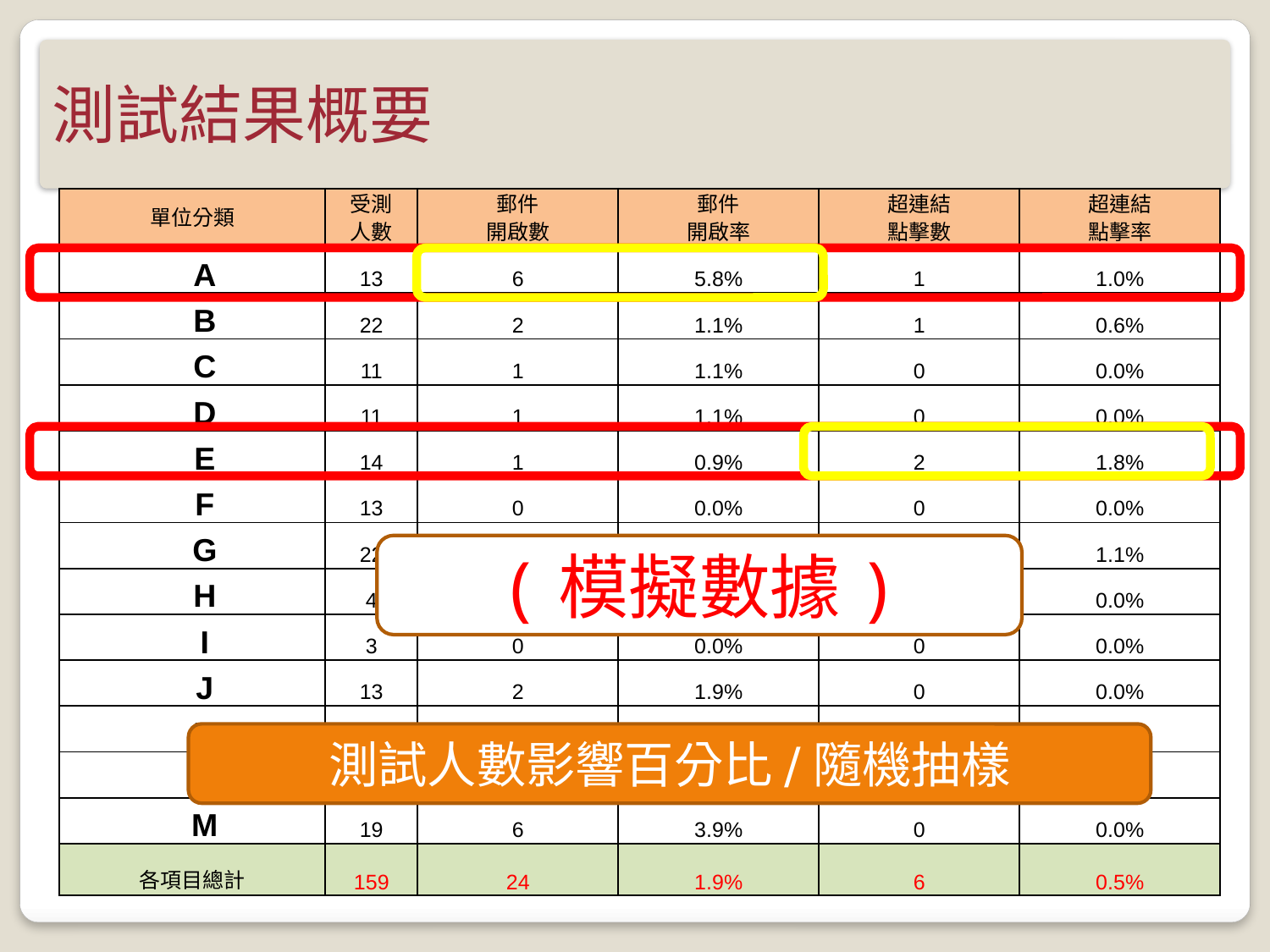

# 測試結果概要
| 單位分類 | 受測 人數 | 郵件 開啟數 | 郵件 開啟率 | 超連結 點擊數 | 超連結 點擊率 |
| --- | --- | --- | --- | --- | --- |
| A | 13 | 6 | 5.8% | 1 | 1.0% |
| B | 22 | 2 | 1.1% | 1 | 0.6% |
| C | 11 | 1 | 1.1% | 0 | 0.0% |
| D | 11 | 1 | 1.1% | 0 | 0.0% |
| E | 14 | 1 | 0.9% | 2 | 1.8% |
| F | 13 | 0 | 0.0% | 0 | 0.0% |
| G | 22 | 4 | 2.3% | 2 | 1.1% |
| H | 4 | 1 | 3.1% | 0 | 0.0% |
| I | 3 | 0 | 0.0% | 0 | 0.0% |
| J | 13 | 2 | 1.9% | 0 | 0.0% |
| K | 3 | 0 | 0.0% | 0 | 0.0% |
| L | 11 | 0 | 0.0% | 0 | 0.0% |
| M | 19 | 6 | 3.9% | 0 | 0.0% |
| 各項目總計 | 159 | 24 | 1.9% | 6 | 0.5% |

(模擬數據)
測試人數影響百分比/隨機抽樣